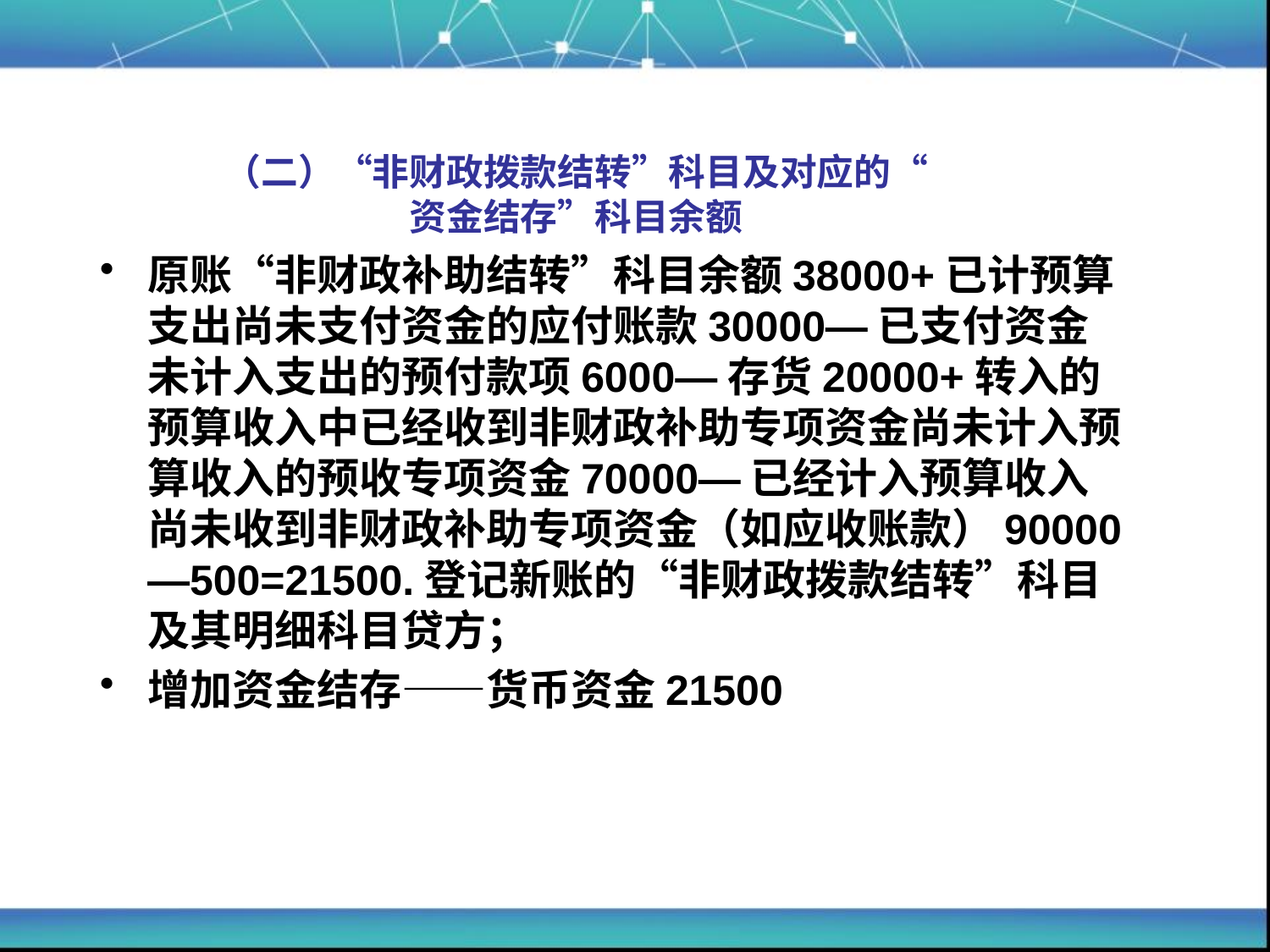

# （二）“非财政拨款结转”科目及对应的“ 资金结存”科目余额
原账“非财政补助结转”科目余额38000+已计预算支出尚未支付资金的应付账款30000—已支付资金未计入支出的预付款项6000—存货20000+转入的预算收入中已经收到非财政补助专项资金尚未计入预算收入的预收专项资金70000—已经计入预算收入尚未收到非财政补助专项资金（如应收账款）90000—500=21500.登记新账的“非财政拨款结转”科目及其明细科目贷方；
增加资金结存——货币资金21500